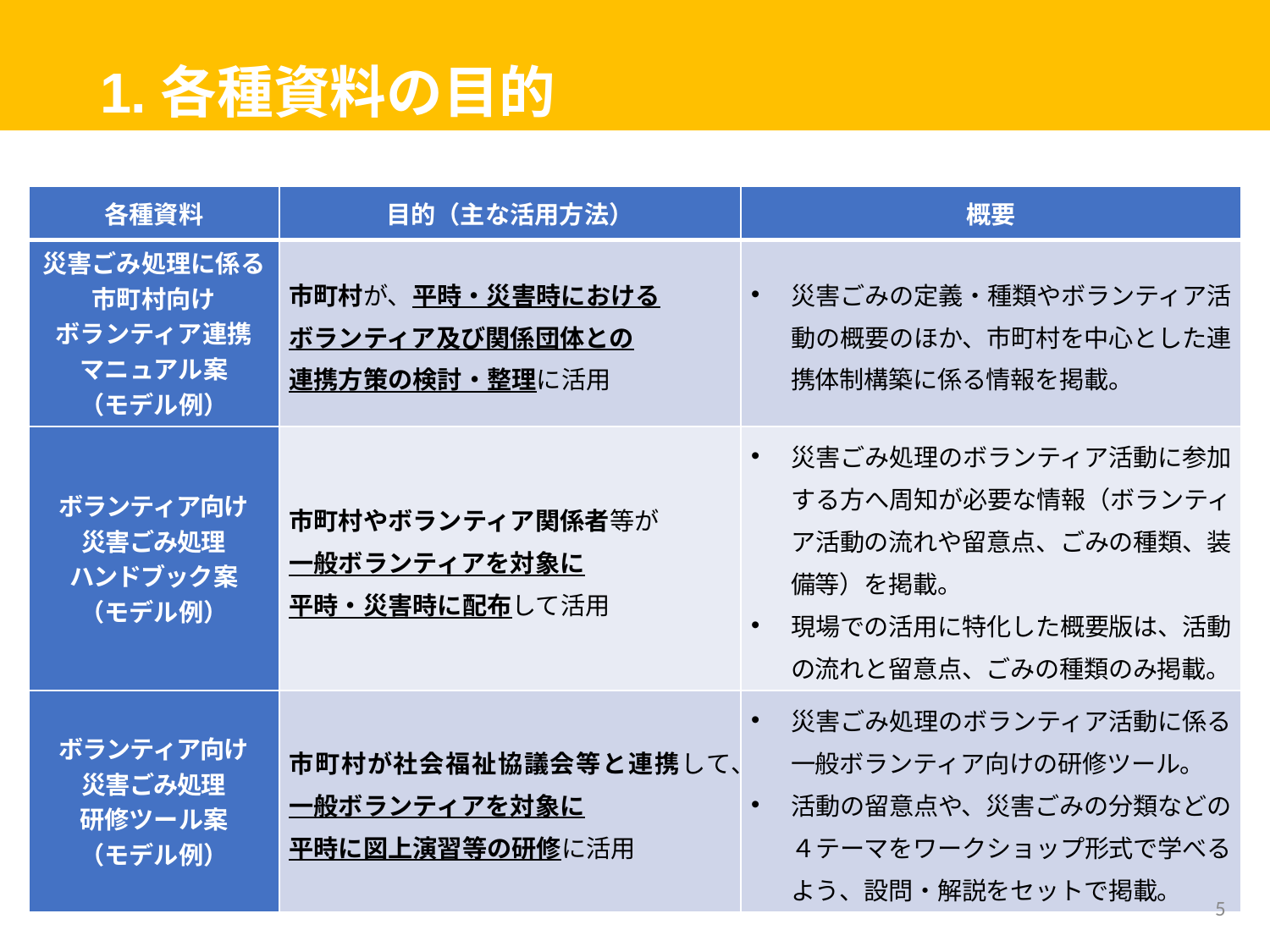

# 1.各種資料の目的
| 各種資料 | 目的（主な活用方法） | 概要 |
| --- | --- | --- |
| 災害ごみ処理に係る 市町村向け ボランティア連携 マニュアル案 （モデル例） | 市町村が、平時・災害時における ボランティア及び関係団体との 連携方策の検討・整理に活用 | 災害ごみの定義・種類やボランティア活動の概要のほか、市町村を中心とした連携体制構築に係る情報を掲載。 |
| ボランティア向け 災害ごみ処理 ハンドブック案 （モデル例） | 市町村やボランティア関係者等が 一般ボランティアを対象に 平時・災害時に配布して活用 | 災害ごみ処理のボランティア活動に参加する方へ周知が必要な情報（ボランティア活動の流れや留意点、ごみの種類、装備等）を掲載。 現場での活用に特化した概要版は、活動の流れと留意点、ごみの種類のみ掲載。 |
| ボランティア向け 災害ごみ処理 研修ツール案 （モデル例） | 市町村が社会福祉協議会等と連携して、 一般ボランティアを対象に 平時に図上演習等の研修に活用 | 災害ごみ処理のボランティア活動に係る一般ボランティア向けの研修ツール。 活動の留意点や、災害ごみの分類などの４テーマをワークショップ形式で学べるよう、設問・解説をセットで掲載。 |
5